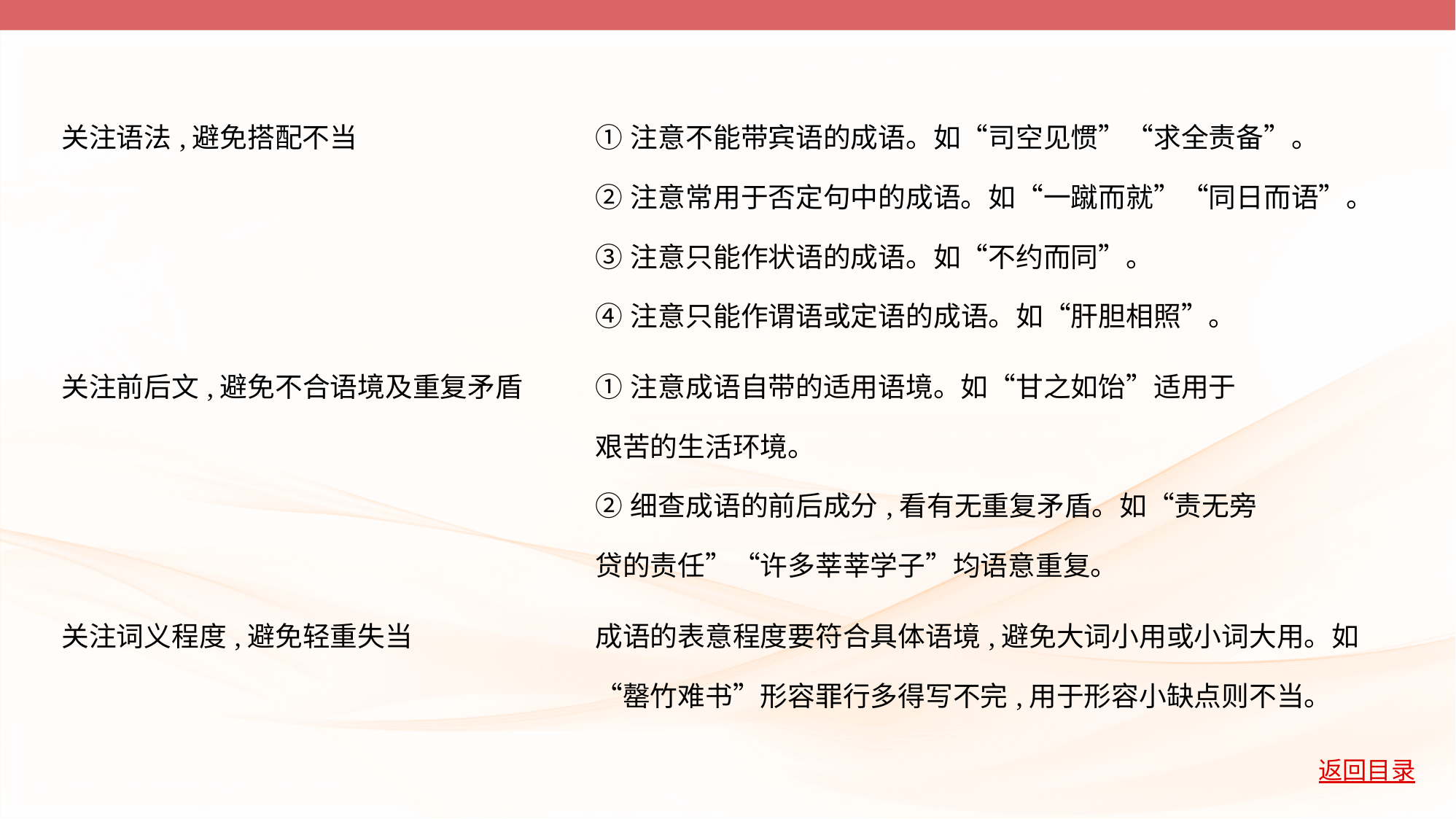

| 关注语法,避免搭配不当 | ①注意不能带宾语的成语。如“司空见惯”“求全责备”。 ②注意常用于否定句中的成语。如“一蹴而就”“同日而语”。 ③注意只能作状语的成语。如“不约而同”。 ④注意只能作谓语或定语的成语。如“肝胆相照”。 |
| --- | --- |
| 关注前后文,避免不合语境及重复矛盾 | ①注意成语自带的适用语境。如“甘之如饴”适用于 艰苦的生活环境。 ②细查成语的前后成分,看有无重复矛盾。如“责无旁 贷的责任”“许多莘莘学子”均语意重复。 |
| 关注词义程度,避免轻重失当 | 成语的表意程度要符合具体语境,避免大词小用或小词大用。如“罄竹难书”形容罪行多得写不完,用于形容小缺点则不当。 |